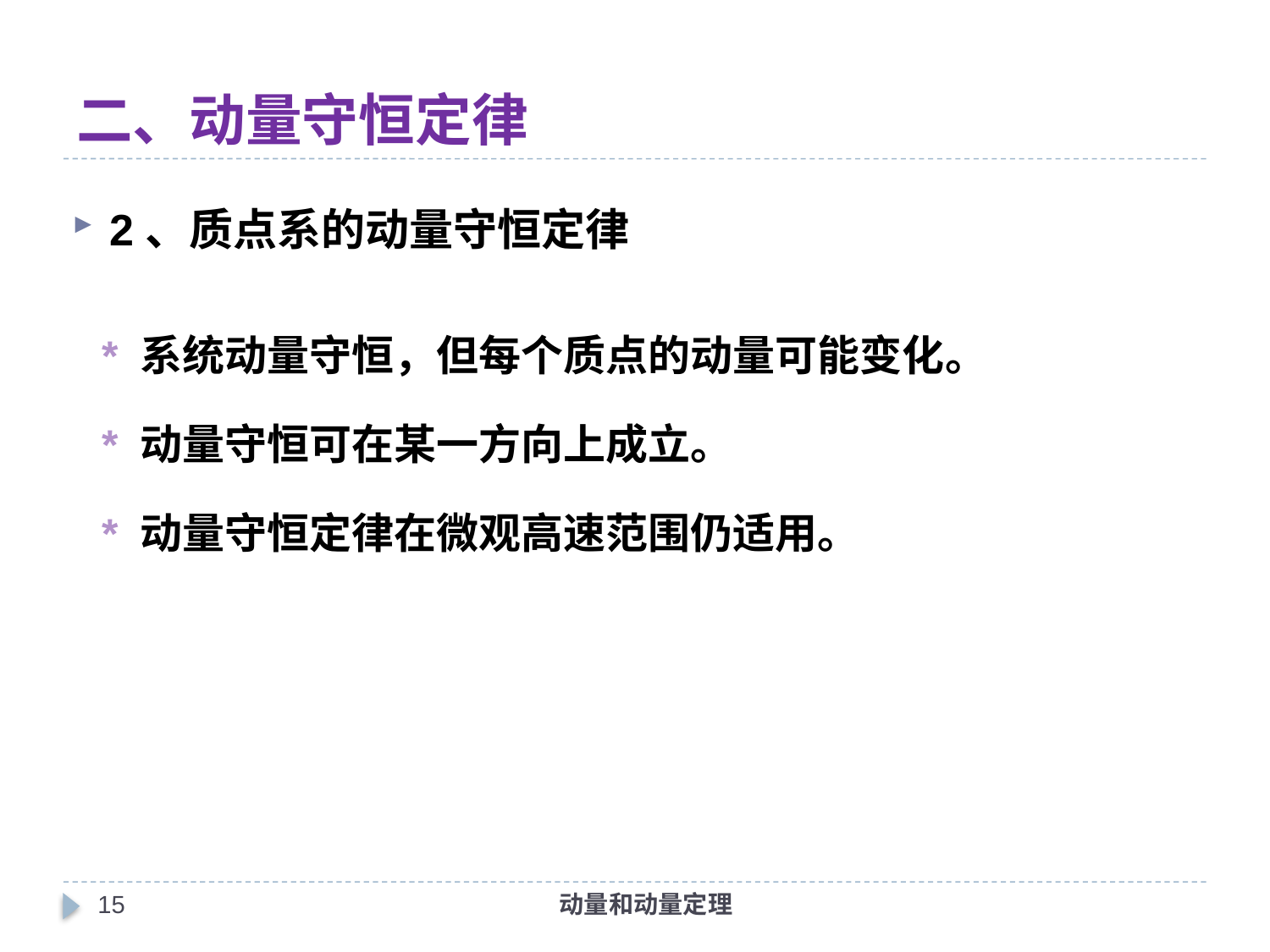

# 二、动量守恒定律
2、质点系的动量守恒定律
* 系统动量守恒，但每个质点的动量可能变化。
* 动量守恒可在某一方向上成立。
* 动量守恒定律在微观高速范围仍适用。
15
动量和动量定理